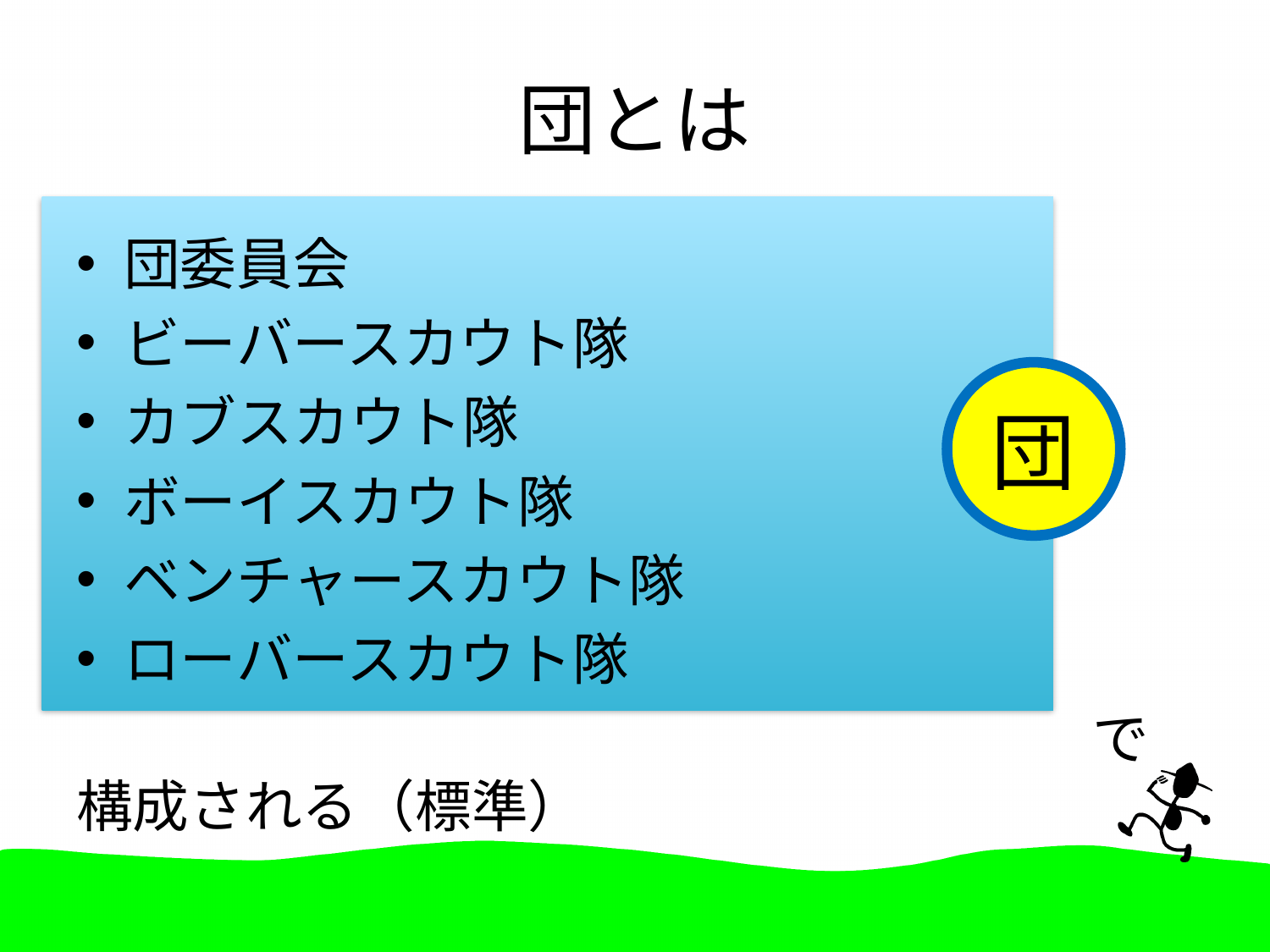

# 団とは

団委員会
ビーバースカウト隊
カブスカウト隊
ボーイスカウト隊
ベンチャースカウト隊
ローバースカウト隊
								で構成される（標準）

団